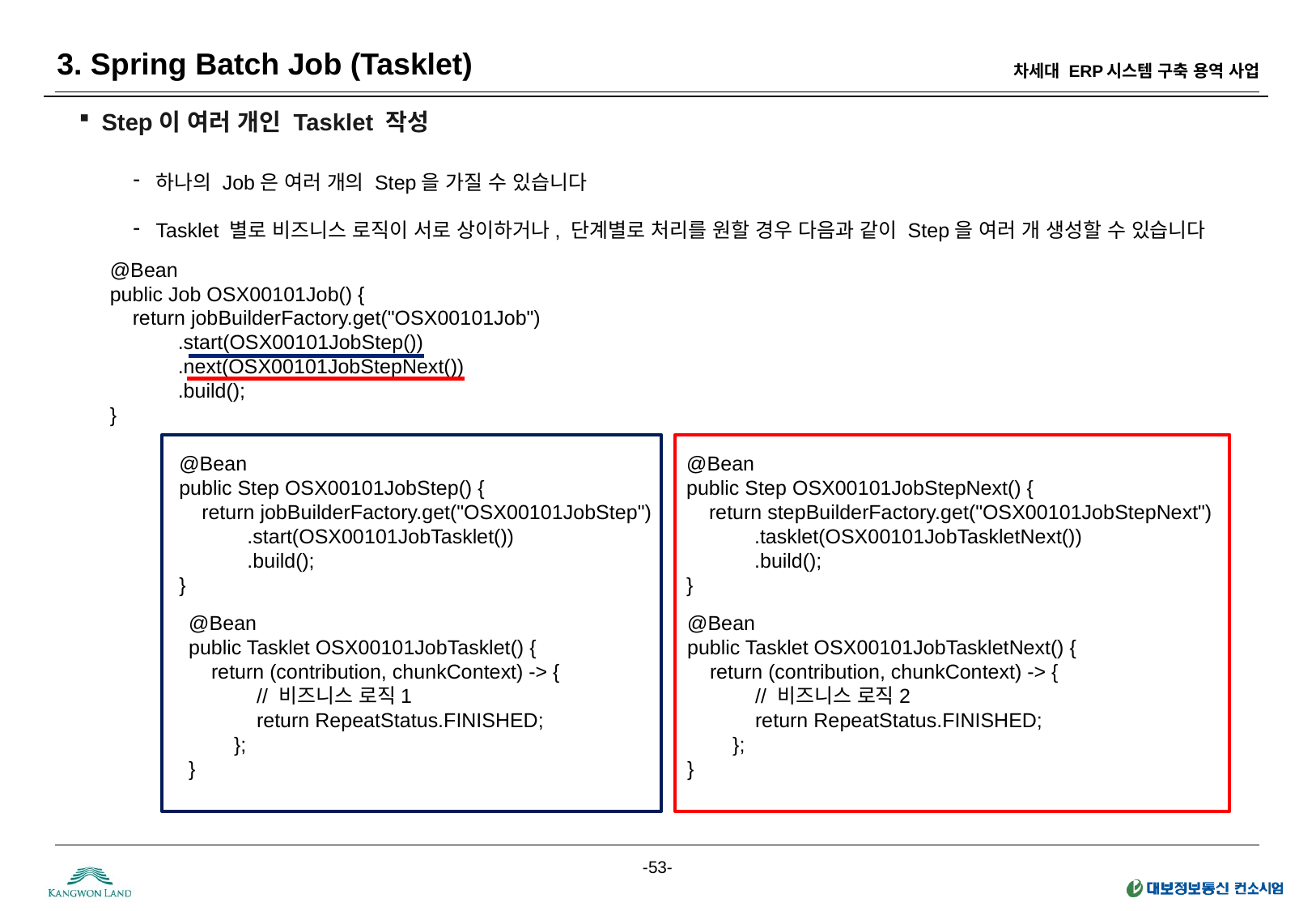

3. Spring Batch Job (Tasklet)
Step이 여러 개인 Tasklet 작성

하나의 Job은 여러 개의 Step을 가질 수 있습니다
Tasklet 별로 비즈니스 로직이 서로 상이하거나, 단계별로 처리를 원할 경우 다음과 같이 Step을 여러 개 생성할 수 있습니다

@Bean
public Job OSX00101Job() {
    return jobBuilderFactory.get("OSX00101Job")
            .start(OSX00101JobStep())
            .next(OSX00101JobStepNext())
            .build();
}

@Bean
public Step OSX00101JobStep() {
    return jobBuilderFactory.get("OSX00101JobStep")
            .start(OSX00101JobTasklet())
            .build();
}
@Bean
public Tasklet OSX00101JobTasklet() {
    return (contribution, chunkContext) -> {
            // 비즈니스 로직1
            return RepeatStatus.FINISHED;
        };
}
@Bean
public Step OSX00101JobStepNext() {
    return stepBuilderFactory.get("OSX00101JobStepNext")
            .tasklet(OSX00101JobTaskletNext())
            .build();
}
@Bean
public Tasklet OSX00101JobTaskletNext() {
    return (contribution, chunkContext) -> {
            // 비즈니스 로직2
            return RepeatStatus.FINISHED;
        };
}